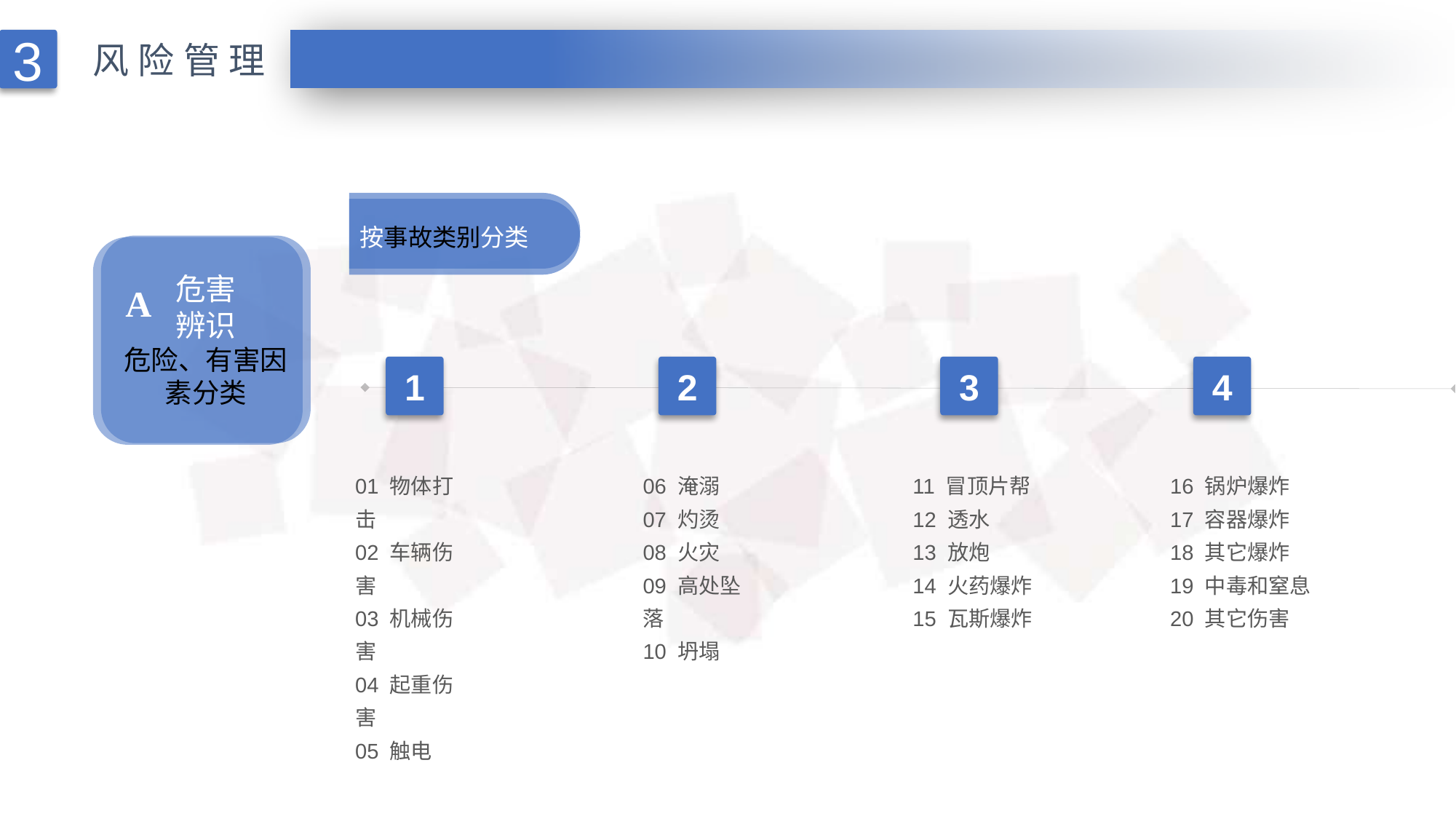

3

风险管理

按事故类别分类
危害
辨识
危险、有害因素分类

A
1
2
3
4
01 物体打击
02 车辆伤害
03 机械伤害
04 起重伤害
05 触电
06 淹溺
07 灼烫
08 火灾
09 高处坠落
10 坍塌
11 冒顶片帮
12 透水
13 放炮
14 火药爆炸
15 瓦斯爆炸
16 锅炉爆炸
17 容器爆炸
18 其它爆炸
19 中毒和窒息
20 其它伤害